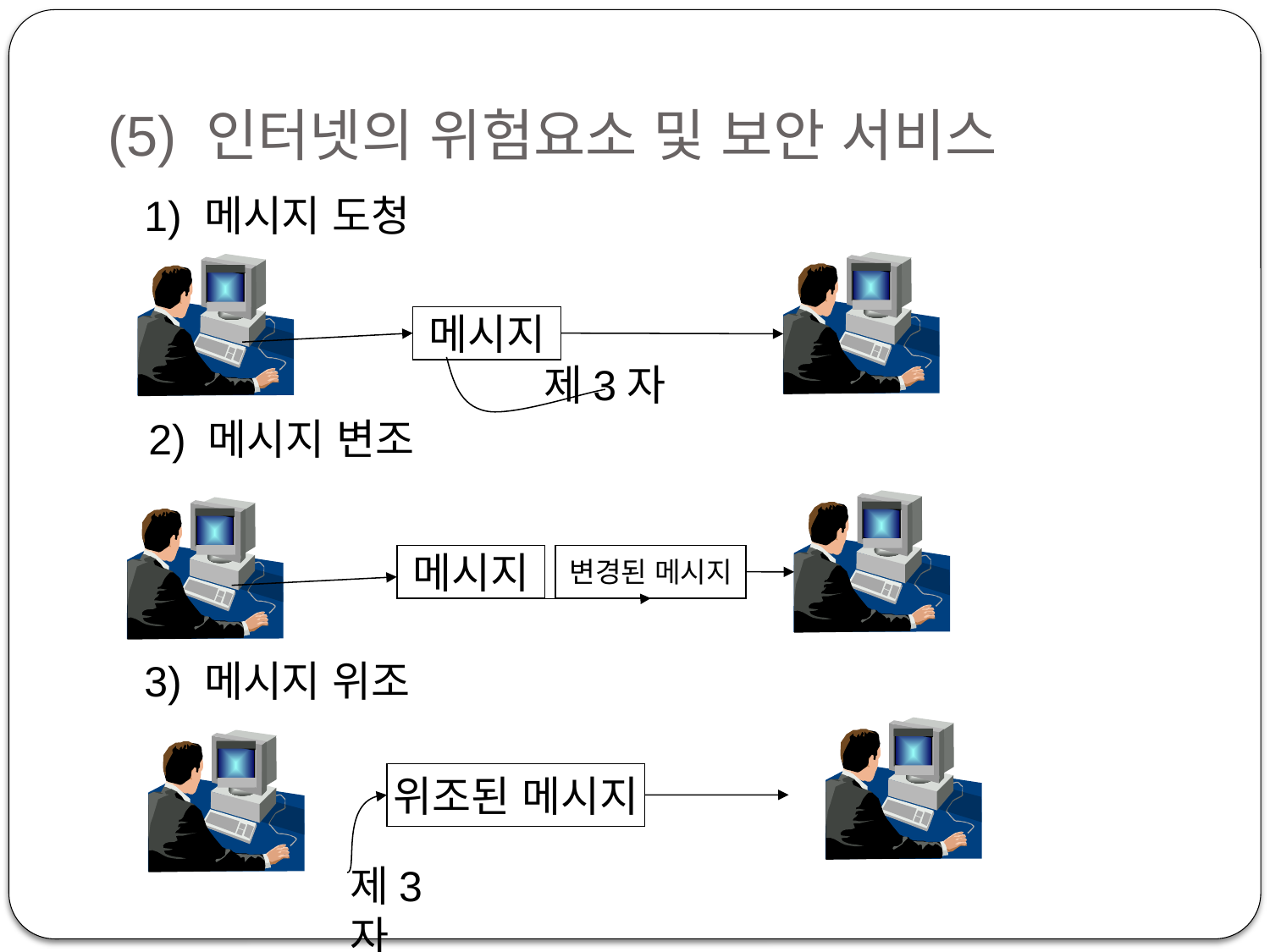

# (5) 인터넷의 위험요소 및 보안 서비스
1) 메시지 도청

메시지
제3자

2) 메시지 변조

메시지
변경된 메시지
3) 메시지 위조

위조된 메시지
제3자